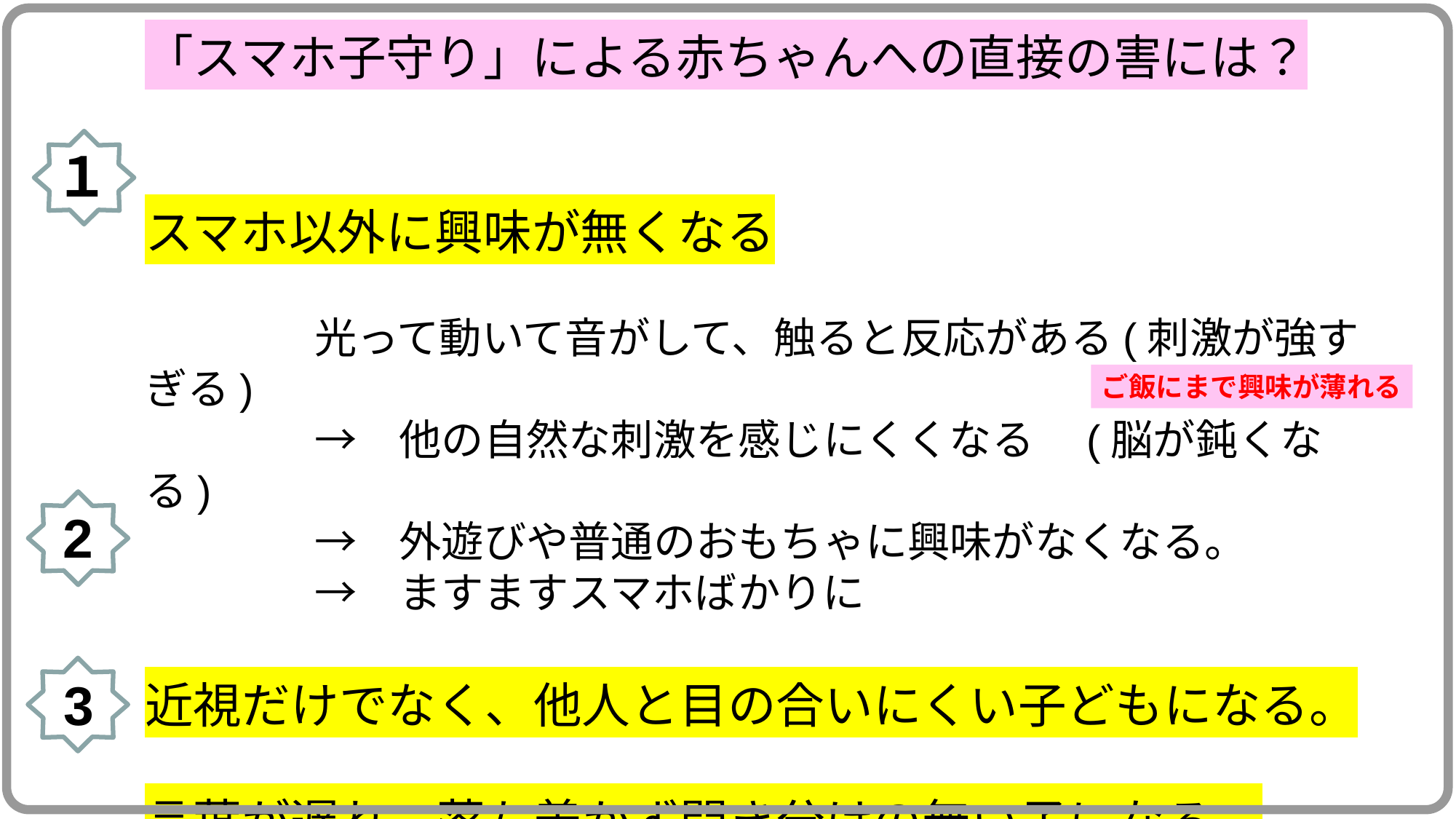

「スマホ子守り」による赤ちゃんへの直接の害には？

スマホ以外に興味が無くなる

　　　　光って動いて音がして、触ると反応がある(刺激が強すぎる)
　　　　→　他の自然な刺激を感じにくくなる　(脳が鈍くなる)
　　　　→　外遊びや普通のおもちゃに興味がなくなる。
　　　　→　ますますスマホばかりに

近視だけでなく、他人と目の合いにくい子どもになる。

言葉が遅れ、落ち着かず聞き分けの無い子になる。
　　　　　→　発達障害に誤診される。

１
１
ご飯にまで興味が薄れる
１
2
１
3